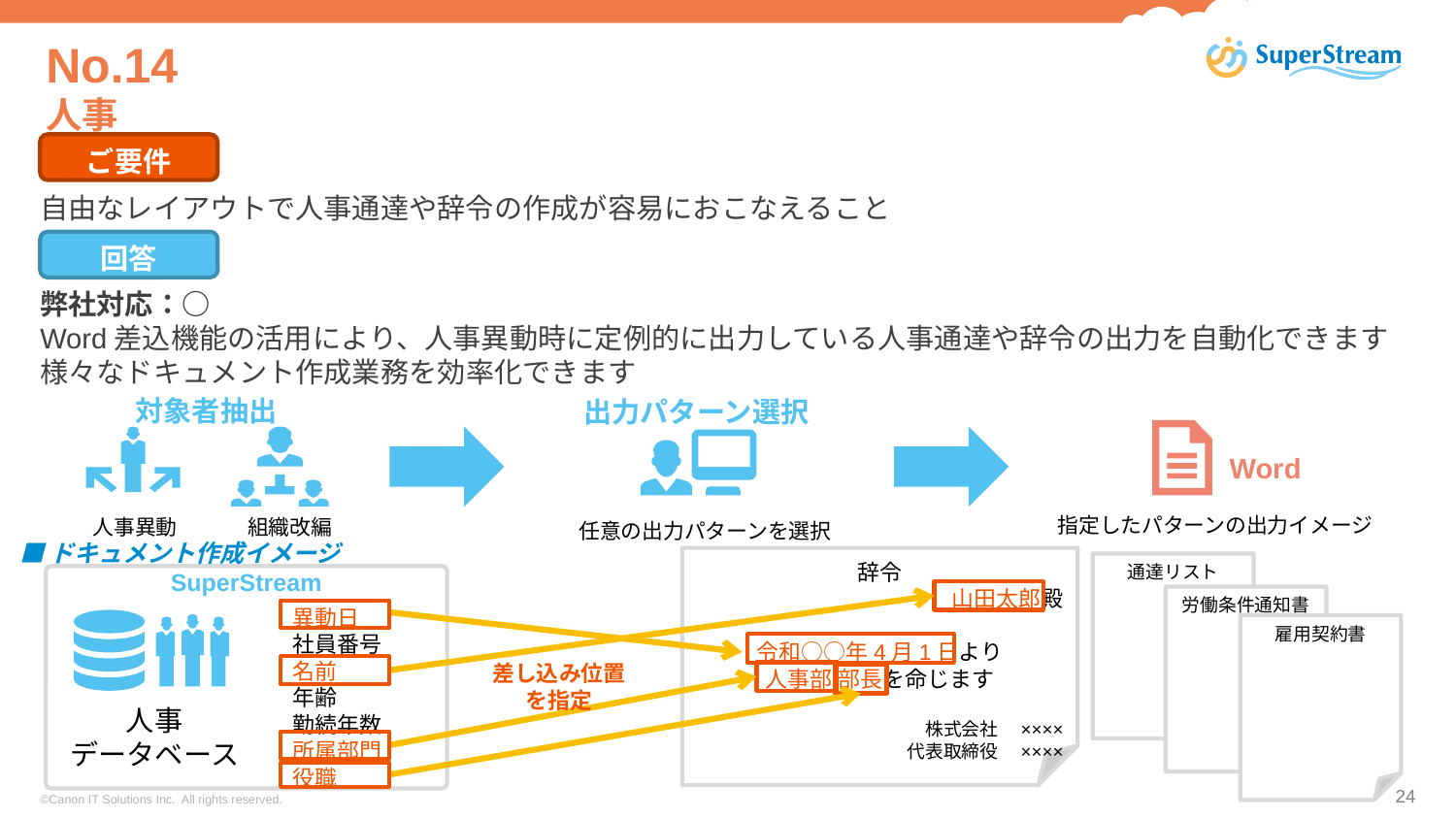

# No.14 人事
ご要件
自由なレイアウトで人事通達や辞令の作成が容易におこなえること
回答
弊社対応：○
Word差込機能の活用により、人事異動時に定例的に出力している人事通達や辞令の出力を自動化できます
様々なドキュメント作成業務を効率化できます
対象者抽出
出力パターン選択

Word
指定したパターンの出力イメージ
人事異動
組織改編
任意の出力パターンを選択
■ドキュメント作成イメージ
辞令
山田太郎殿

令和○○年4月1日より
人事部 部長を命じます

株式会社　××××
代表取締役　××××
通達リスト
SuperStream

労働条件通知書
異動日
社員番号
名前
年齢
勤続年数
所属部門
役職

雇用契約書

差し込み位置
を指定

人事
データベース

©Canon IT Solutions Inc.  All rights reserved.
24